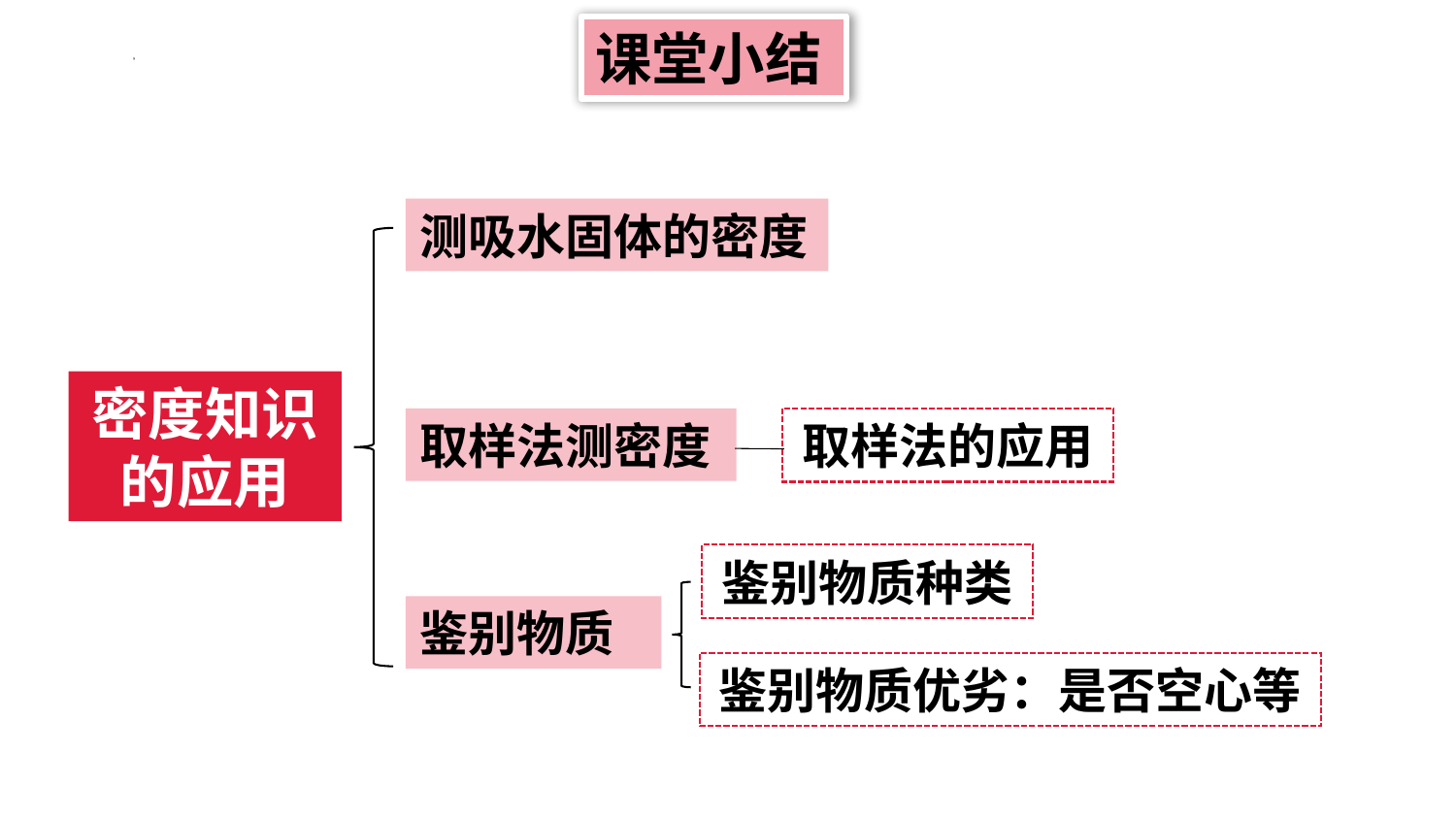

课堂小结
测吸水固体的密度

密度知识的应用
取样法测密度
取样法的应用
鉴别物质种类

鉴别物质
鉴别物质优劣：是否空心等